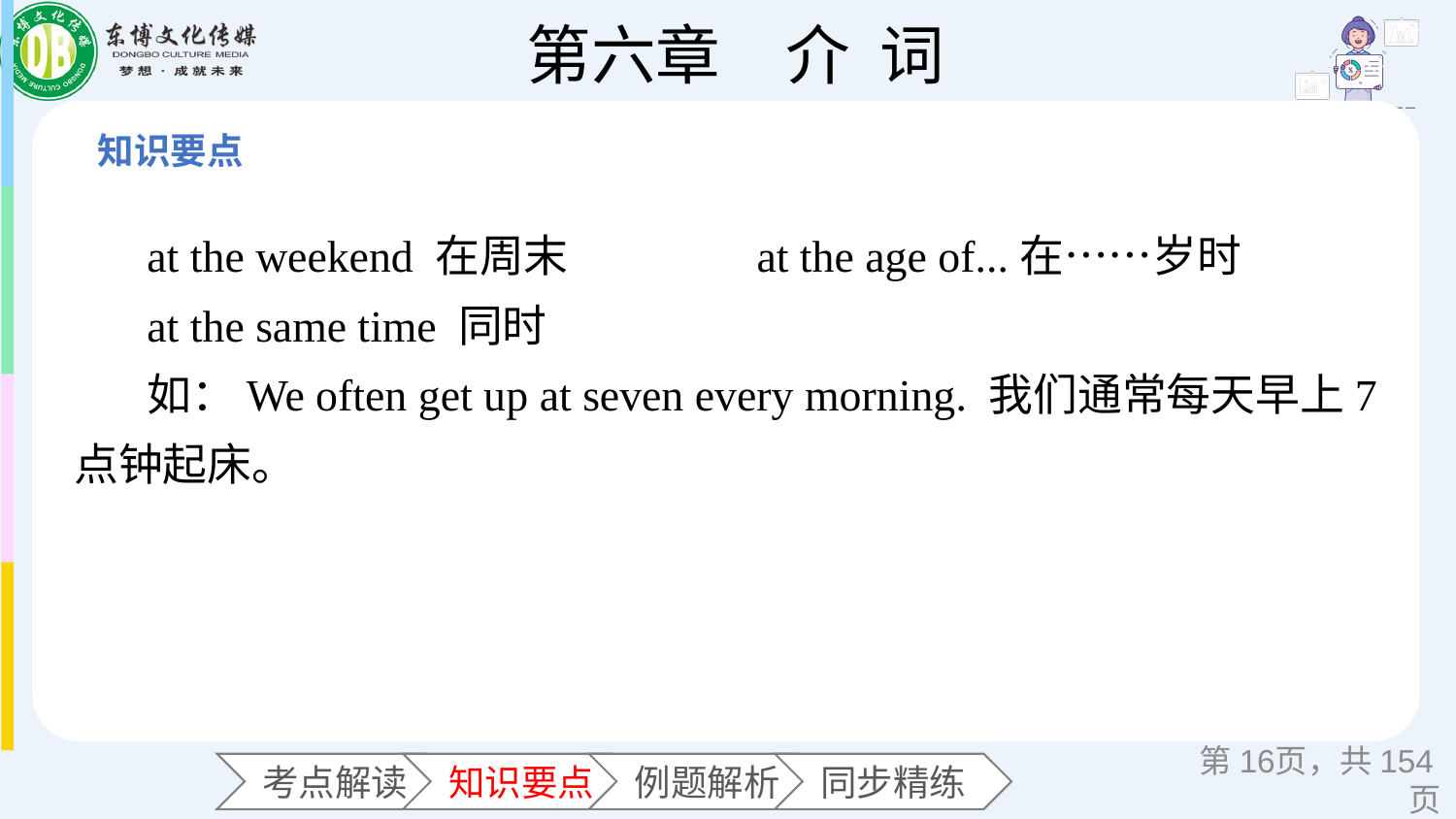

at the weekend 在周末    	         at the age of...在……岁时
at the same time 同时
如：We often get up at seven every morning. 我们通常每天早上7点钟起床。
第16页，共154页